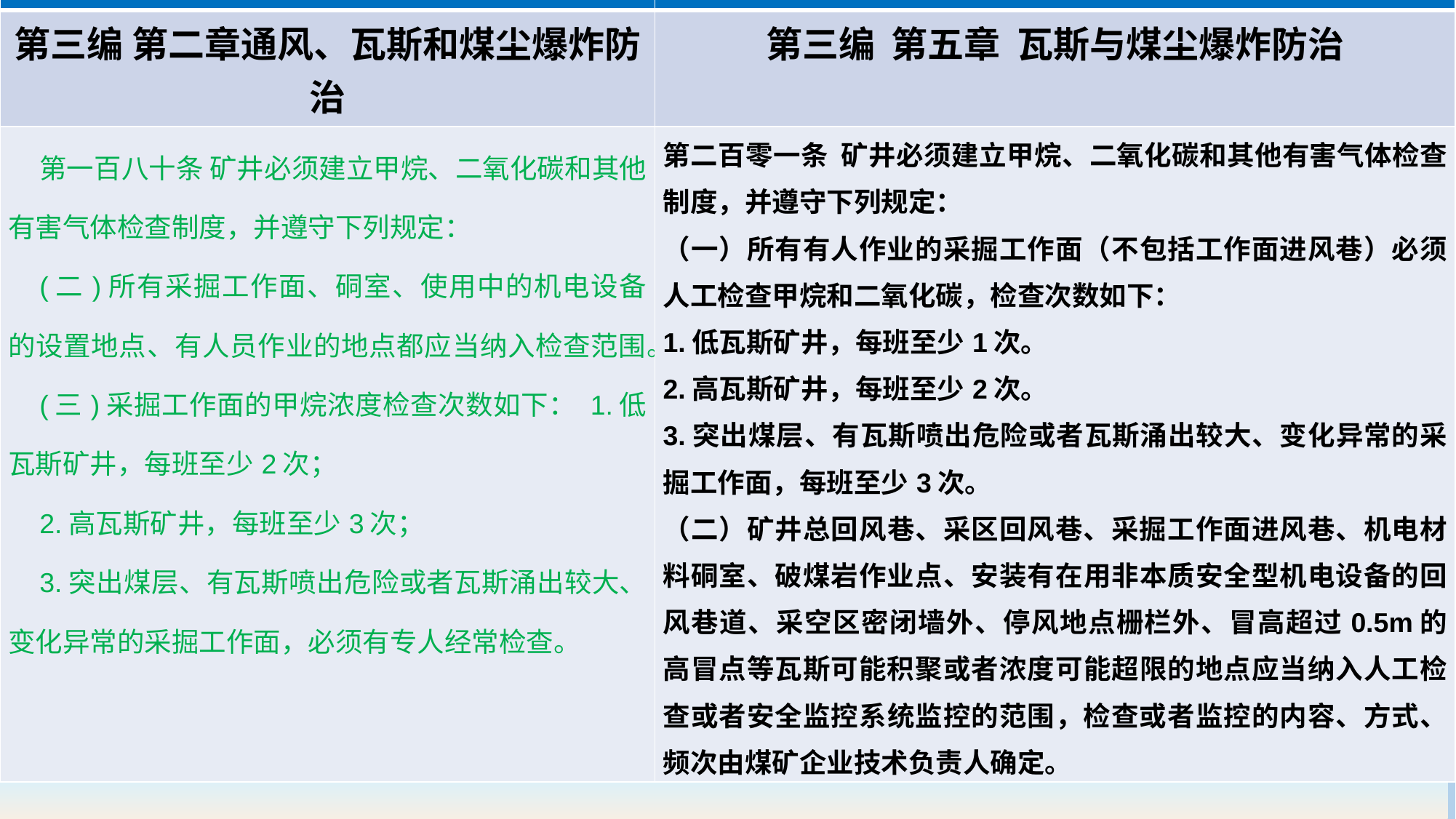

| 《煤矿安全规程》（2022版） | 《煤矿安全规程》（2025版） |
| --- | --- |
| 第三编 第二章通风、瓦斯和煤尘爆炸防治 | 第三编 第五章 瓦斯与煤尘爆炸防治 |
| 第一百八十条 矿井必须建立甲烷、二氧化碳和其他有害气体检查制度，并遵守下列规定： (二)所有采掘工作面、硐室、使用中的机电设备的设置地点、有人员作业的地点都应当纳入检查范围。 (三)采掘工作面的甲烷浓度检查次数如下： 1.低瓦斯矿井，每班至少2次； 2.高瓦斯矿井，每班至少3次； 3.突出煤层、有瓦斯喷出危险或者瓦斯涌出较大、变化异常的采掘工作面，必须有专人经常检查。 | 第二百零一条 矿井必须建立甲烷、二氧化碳和其他有害气体检查制度，并遵守下列规定： （一）所有有人作业的采掘工作面（不包括工作面进风巷）必须人工检查甲烷和二氧化碳，检查次数如下： 1.低瓦斯矿井，每班至少1次。 2.高瓦斯矿井，每班至少2次。 3.突出煤层、有瓦斯喷出危险或者瓦斯涌出较大、变化异常的采掘工作面，每班至少3次。 （二）矿井总回风巷、采区回风巷、采掘工作面进风巷、机电材料硐室、破煤岩作业点、安装有在用非本质安全型机电设备的回风巷道、采空区密闭墙外、停风地点栅栏外、冒高超过0.5m的高冒点等瓦斯可能积聚或者浓度可能超限的地点应当纳入人工检查或者安全监控系统监控的范围，检查或者监控的内容、方式、频次由煤矿企业技术负责人确定。 |